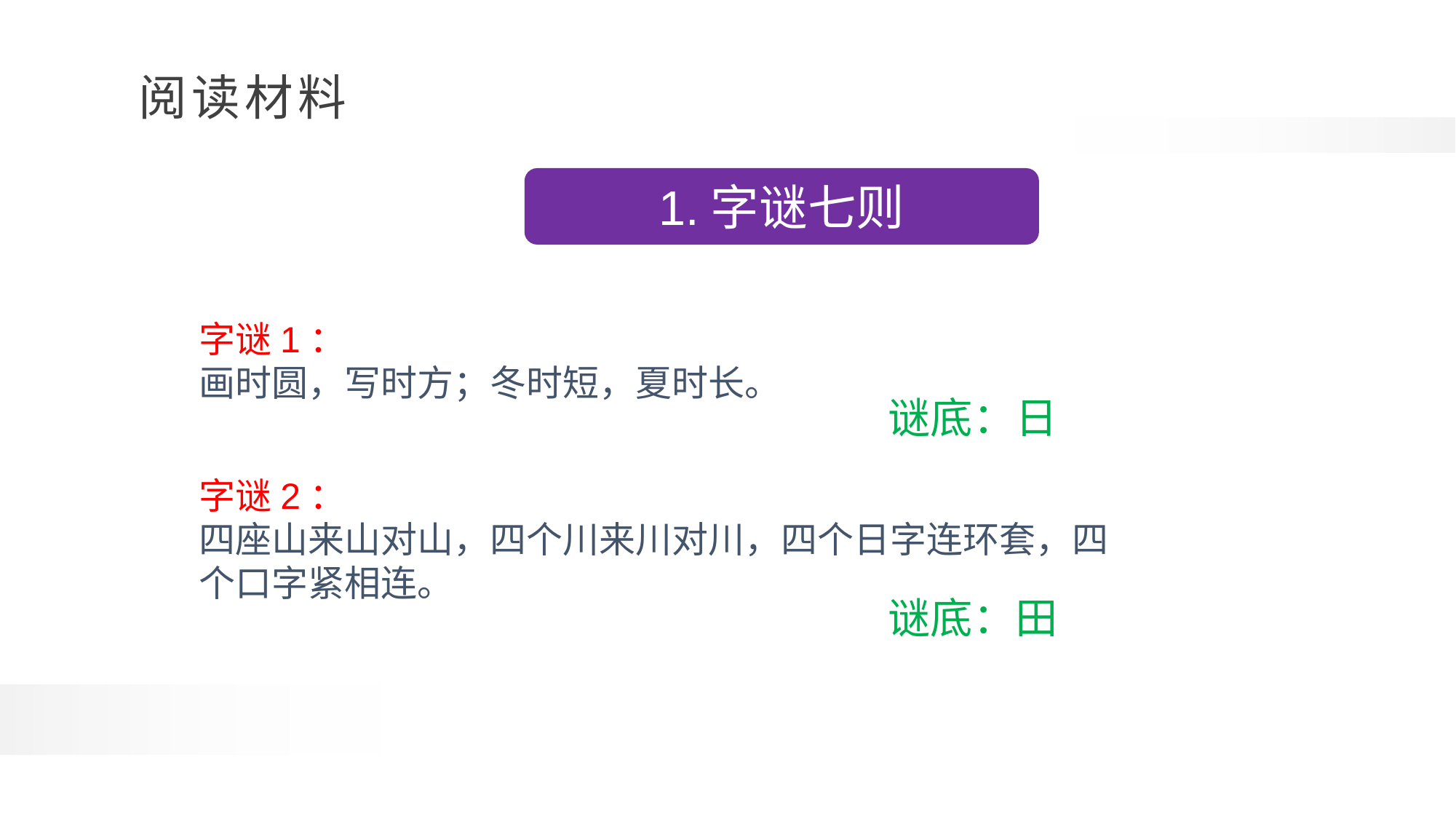

1.字谜七则
字谜1：
画时圆，写时方；冬时短，夏时长。
谜底：日
字谜2：
四座山来山对山，四个川来川对川，四个日字连环套，四个口字紧相连。

谜底：田